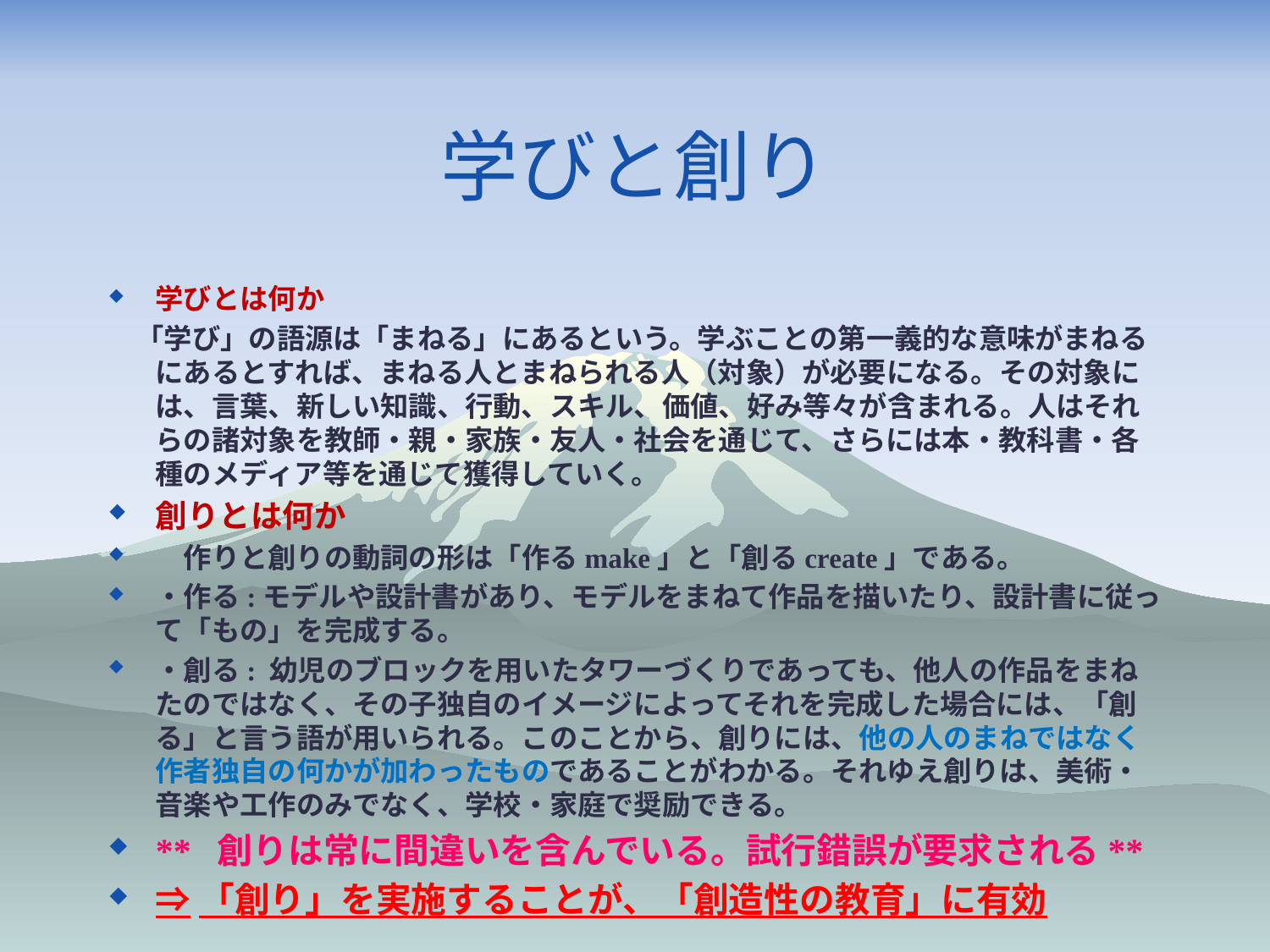

# 学びと創り
学びとは何か
　「学び」の語源は「まねる」にあるという。学ぶことの第一義的な意味がまねるにあるとすれば、まねる人とまねられる人（対象）が必要になる。その対象には、言葉、新しい知識、行動、スキル、価値、好み等々が含まれる。人はそれらの諸対象を教師・親・家族・友人・社会を通じて、さらには本・教科書・各種のメディア等を通じて獲得していく。
創りとは何か
　作りと創りの動詞の形は「作るmake」と「創るcreate」である。
・作る:モデルや設計書があり、モデルをまねて作品を描いたり、設計書に従って「もの」を完成する。
・創る: 幼児のブロックを用いたタワーづくりであっても、他人の作品をまねたのではなく、その子独自のイメージによってそれを完成した場合には、「創る」と言う語が用いられる。このことから、創りには、他の人のまねではなく作者独自の何かが加わったものであることがわかる。それゆえ創りは、美術・音楽や工作のみでなく、学校・家庭で奨励できる。
**  創りは常に間違いを含んでいる。試行錯誤が要求される**
⇒「創り」を実施することが、「創造性の教育」に有効